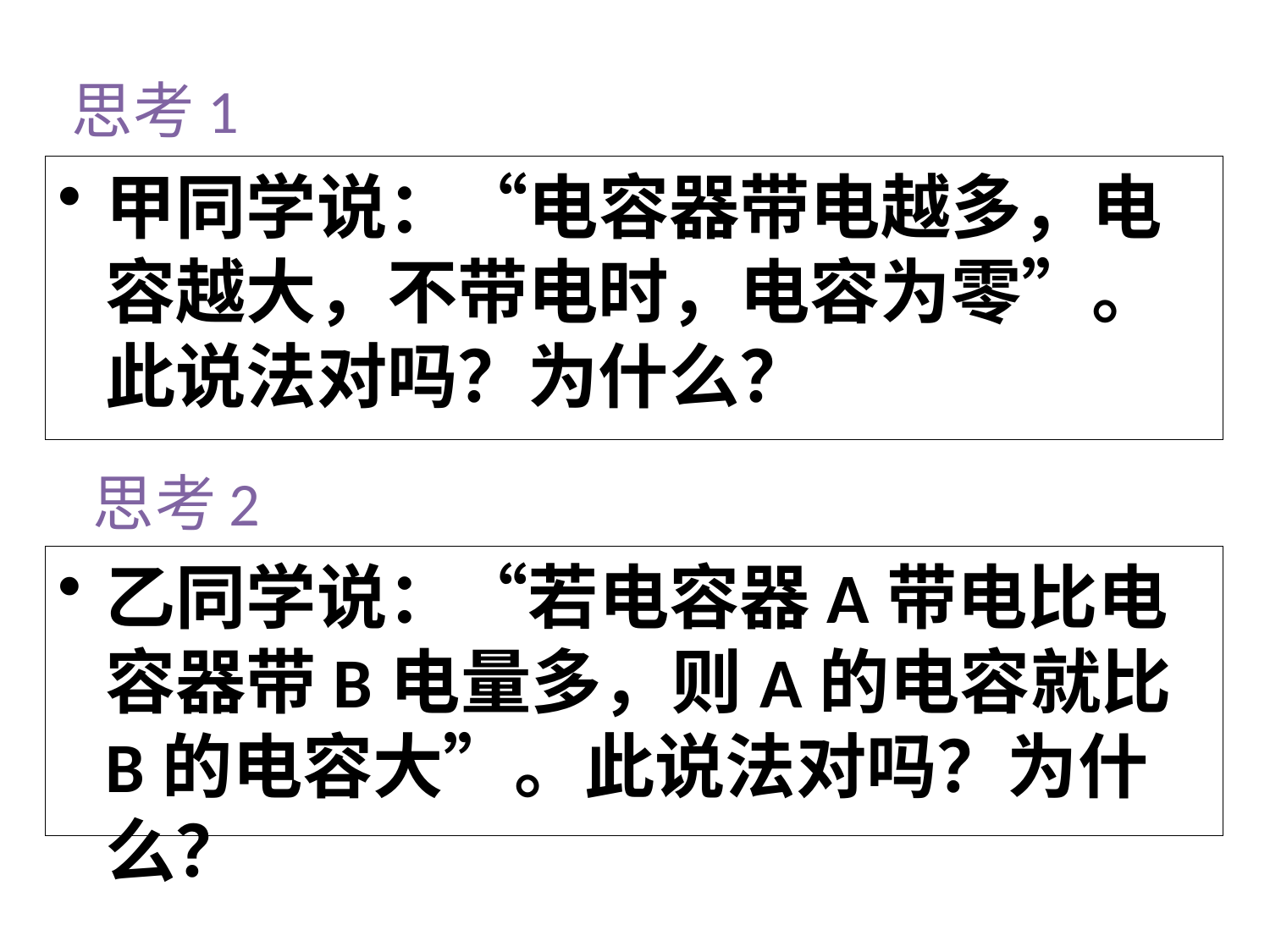

思考1
甲同学说：“电容器带电越多，电容越大，不带电时，电容为零”。此说法对吗？为什么？
思考2
乙同学说：“若电容器A带电比电容器带B电量多，则A的电容就比B的电容大”。此说法对吗？为什么？